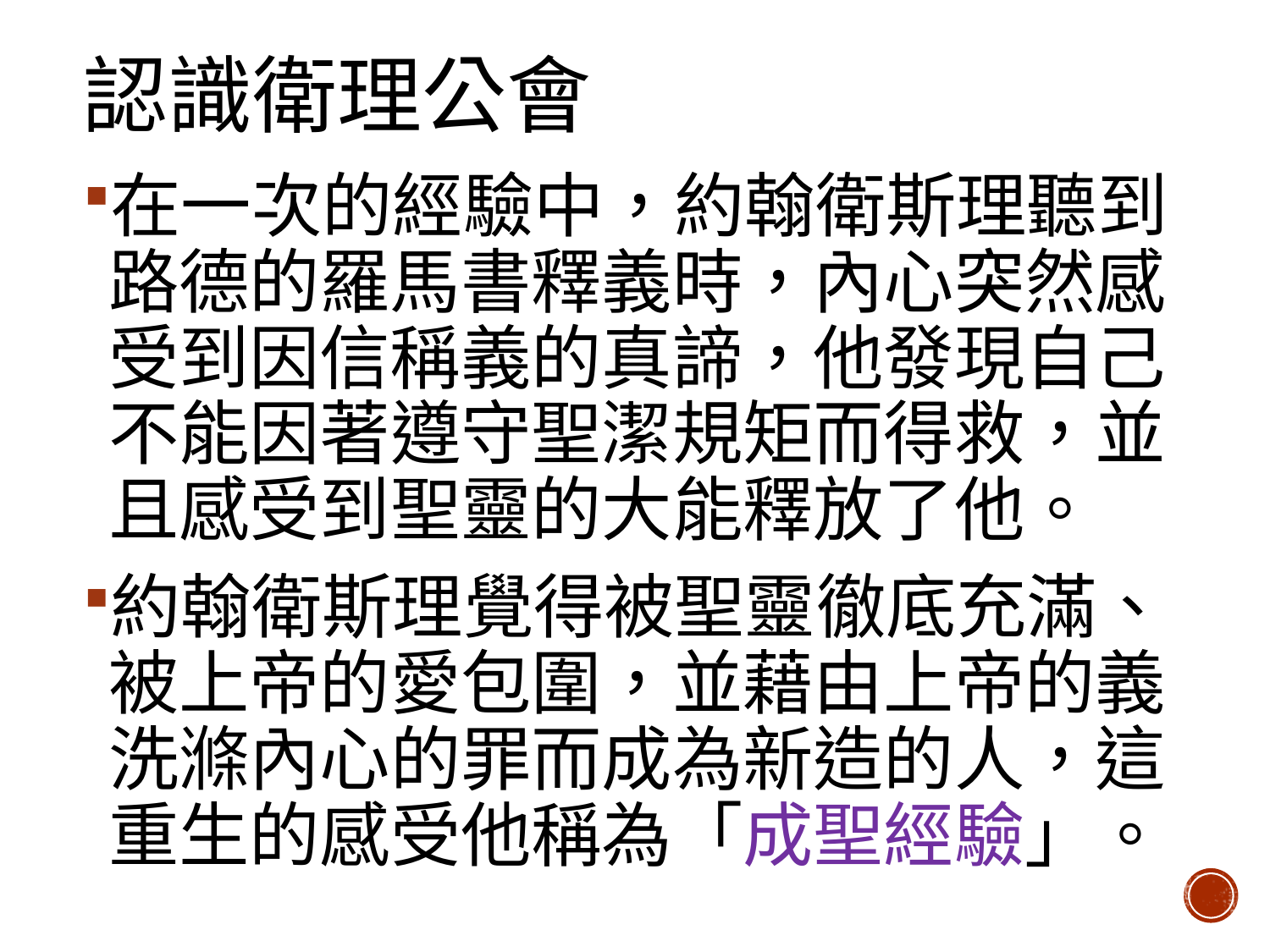

# 認識衛理公會
在一次的經驗中，約翰衛斯理聽到路德的羅馬書釋義時，內心突然感受到因信稱義的真諦，他發現自己不能因著遵守聖潔規矩而得救，並且感受到聖靈的大能釋放了他。
約翰衛斯理覺得被聖靈徹底充滿、被上帝的愛包圍，並藉由上帝的義洗滌內心的罪而成為新造的人，這重生的感受他稱為「成聖經驗」。